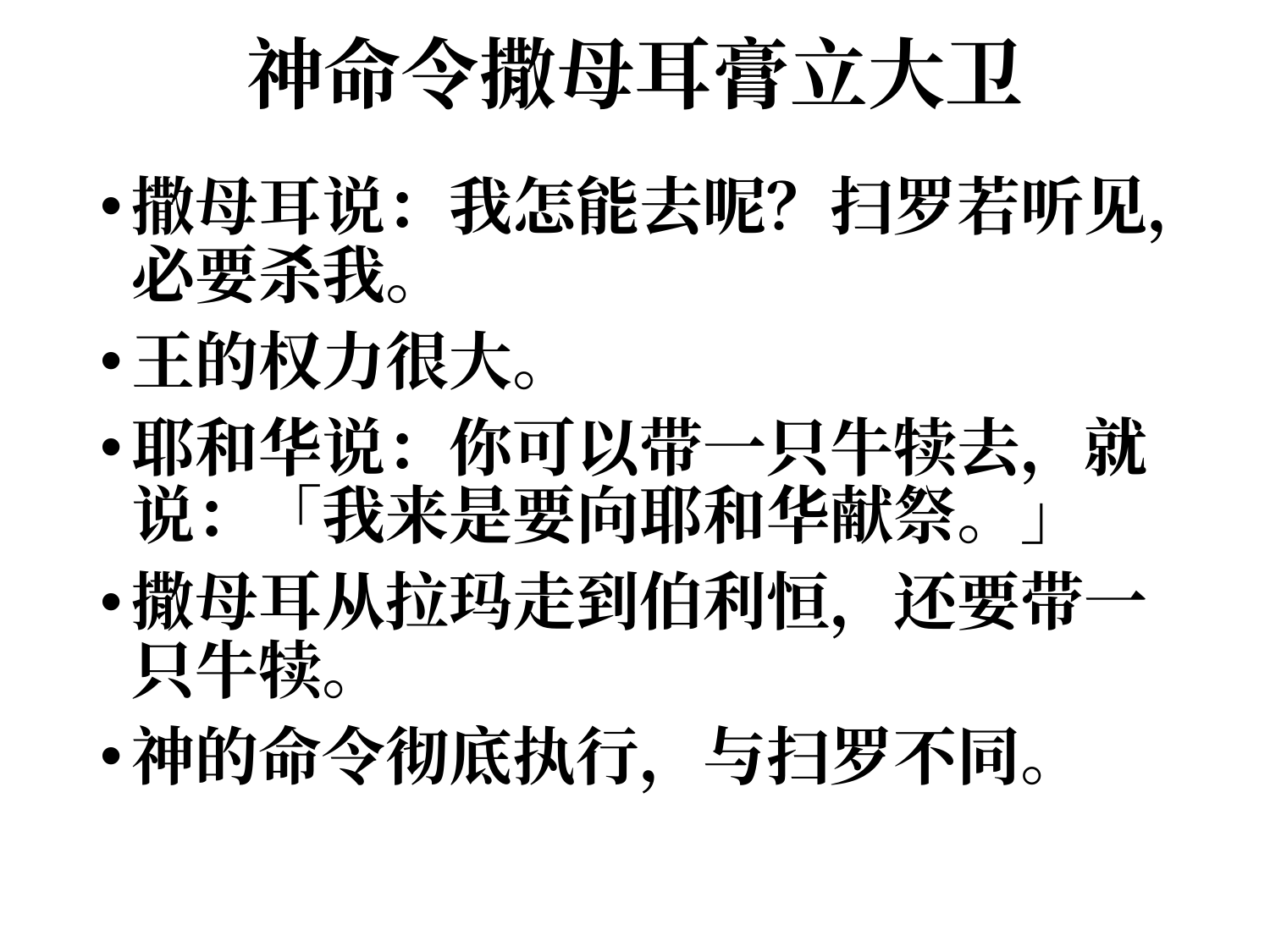

# 神命令撒母耳膏立大卫
撒母耳说：我怎能去呢？扫罗若听见，必要杀我。
王的权力很大。
耶和华说：你可以带一只牛犊去，就说：「我来是要向耶和华献祭。」
撒母耳从拉玛走到伯利恒，还要带一只牛犊。
神的命令彻底执行，与扫罗不同。